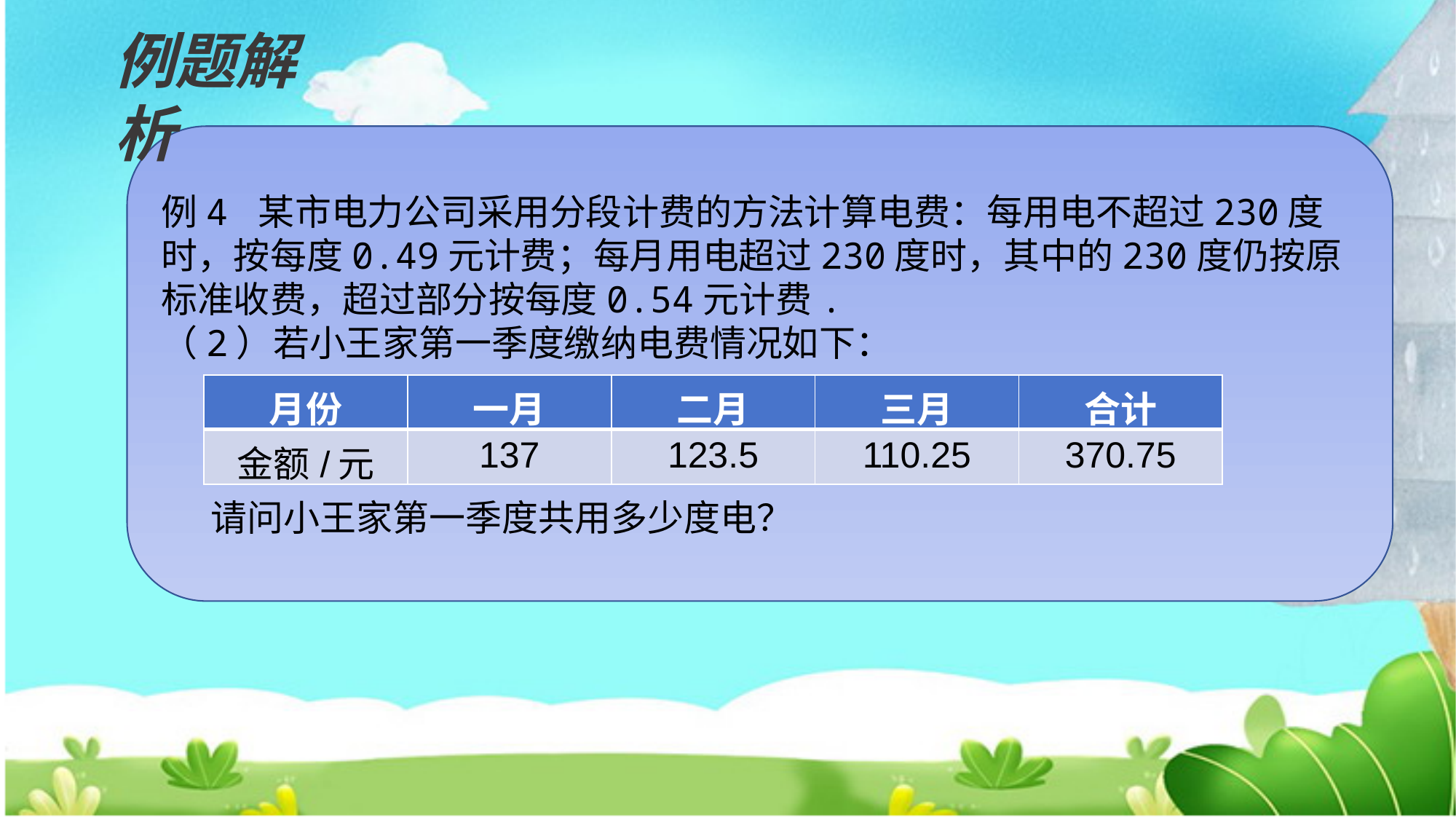

例题解析
例4 某市电力公司采用分段计费的方法计算电费：每用电不超过230度时，按每度0.49元计费；每月用电超过230度时，其中的230度仍按原标准收费，超过部分按每度0.54元计费.
（2）若小王家第一季度缴纳电费情况如下：

     请问小王家第一季度共用多少度电？
| 月份 | 一月 | 二月 | 三月 | 合计 |
| --- | --- | --- | --- | --- |
| 金额/元 | 137 | 123.5 | 110.25 | 370.75 |